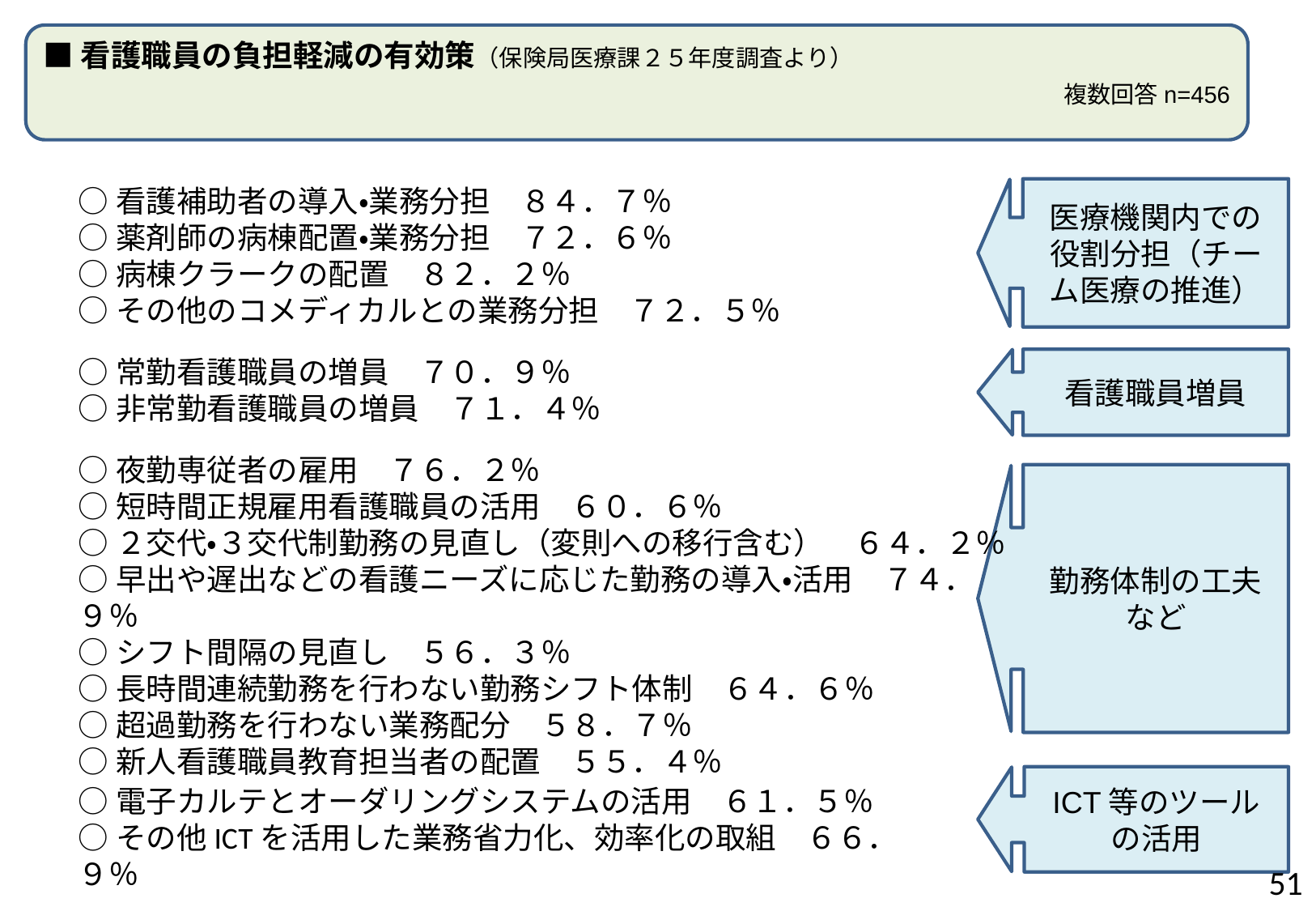

■看護職員の負担軽減の有効策（保険局医療課２５年度調査より）
　　　　　　　　　　　　　　　　　　　　　　　　複数回答n=456

○看護補助者の導入・業務分担　８４．７％
○薬剤師の病棟配置・業務分担　７２．６％
○病棟クラークの配置　８２．２％
○その他のコメディカルとの業務分担　７２．５％
医療機関内での役割分担（チーム医療の推進）
○常勤看護職員の増員　７０．９％
○非常勤看護職員の増員　７１．４％
看護職員増員
○夜勤専従者の雇用　７６．２％
○短時間正規雇用看護職員の活用　６０．６％
○２交代・３交代制勤務の見直し（変則への移行含む）　６４．２％
○早出や遅出などの看護ニーズに応じた勤務の導入・活用　７４．９％
○シフト間隔の見直し　５６．３％
○長時間連続勤務を行わない勤務シフト体制　６４．６％
○超過勤務を行わない業務配分　５８．７％
○新人看護職員教育担当者の配置　５５．４％
勤務体制の工夫など
ICT等のツール
の活用
○電子カルテとオーダリングシステムの活用　６１．５％
○その他ICTを活用した業務省力化、効率化の取組　６６．９％
51